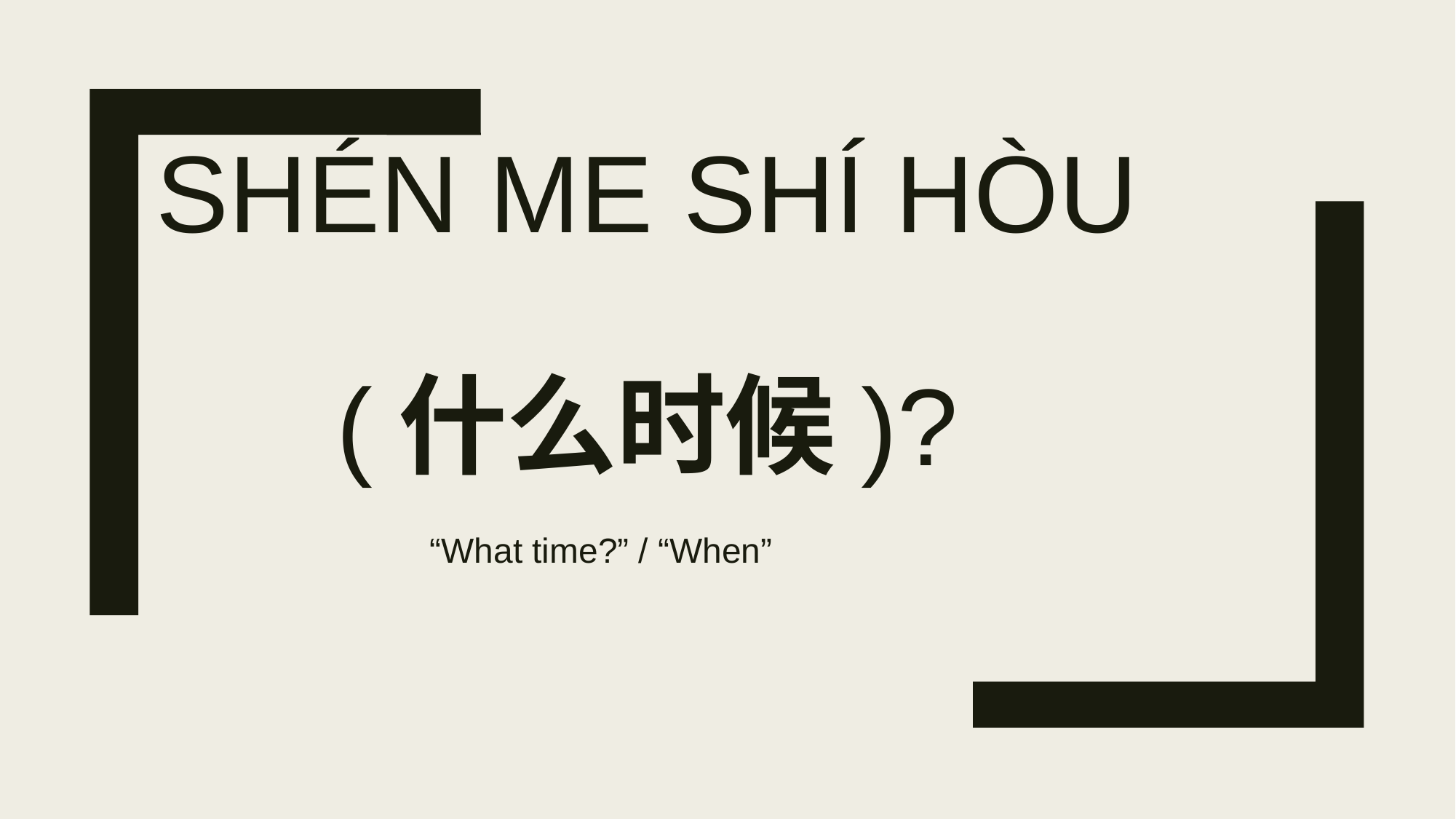

# Shén me shí hòu (什么时候)?
“What time?” / “When”